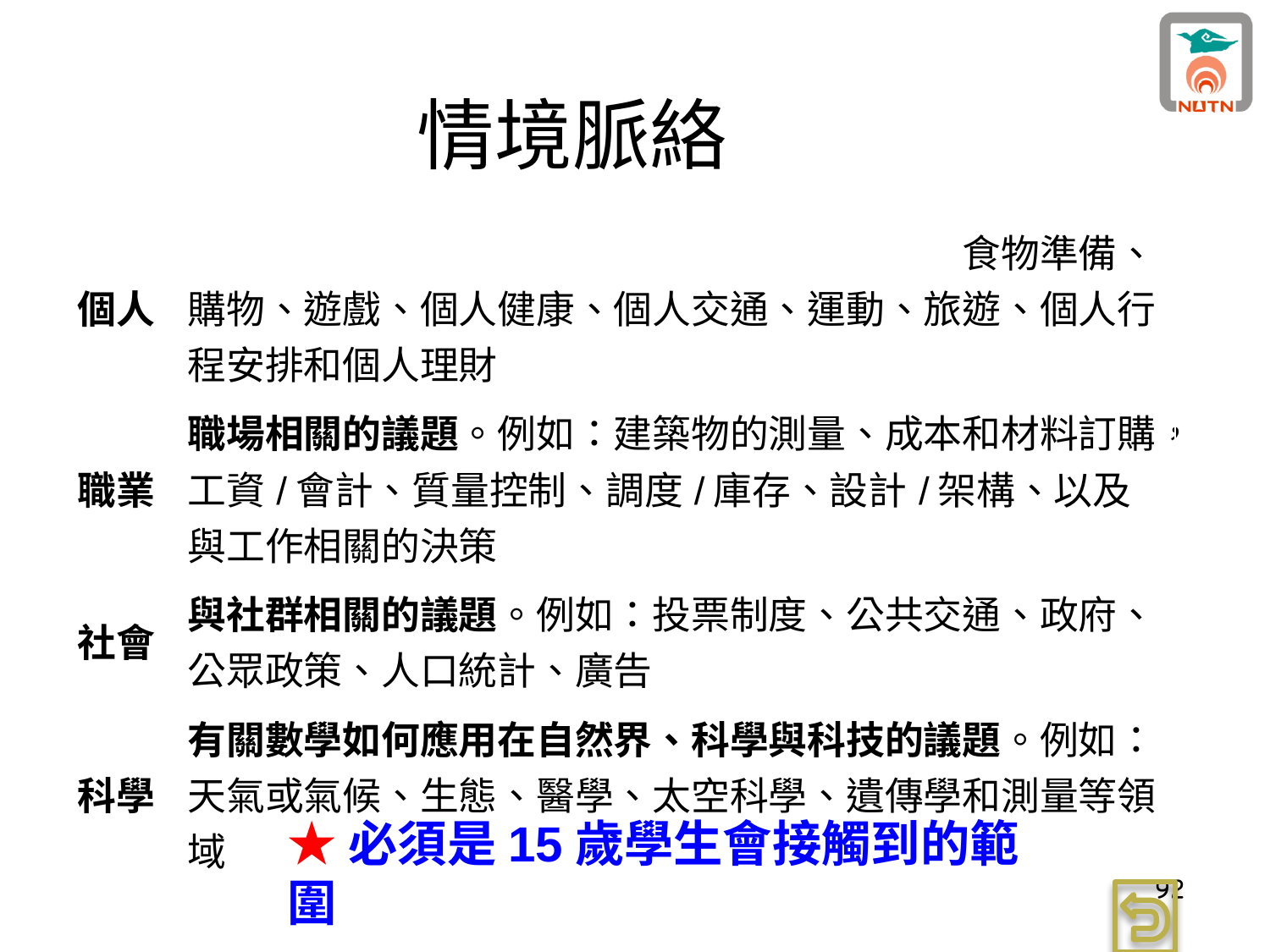

# 情境脈絡
| 個人 | 與自我、家庭或同儕團體相關的議題。例如：食物準備、購物、遊戲、個人健康、個人交通、運動、旅遊、個人行程安排和個人理財 |
| --- | --- |
| 職業 | 職場相關的議題。例如：建築物的測量、成本和材料訂購，工資/會計、質量控制、調度/庫存、設計/架構、以及與工作相關的決策 |
| 社會 | 與社群相關的議題。例如：投票制度、公共交通、政府、公眾政策、人口統計、廣告 |
| 科學 | 有關數學如何應用在自然界、科學與科技的議題。例如：天氣或氣候、生態、醫學、太空科學、遺傳學和測量等領域 |
★必須是15歲學生會接觸到的範圍

92